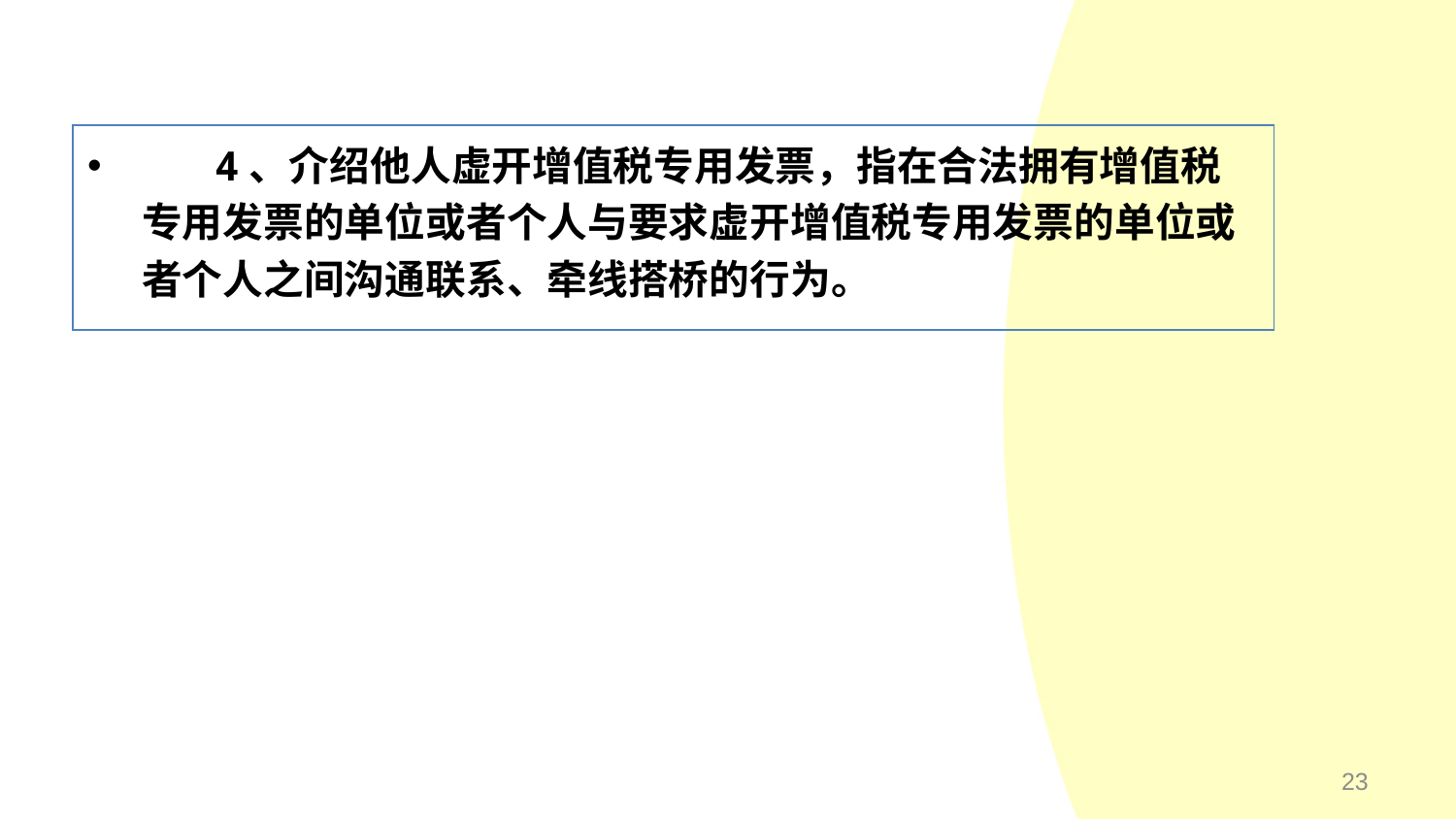

4、介绍他人虚开增值税专用发票，指在合法拥有增值税专用发票的单位或者个人与要求虚开增值税专用发票的单位或者个人之间沟通联系、牵线搭桥的行为。
23